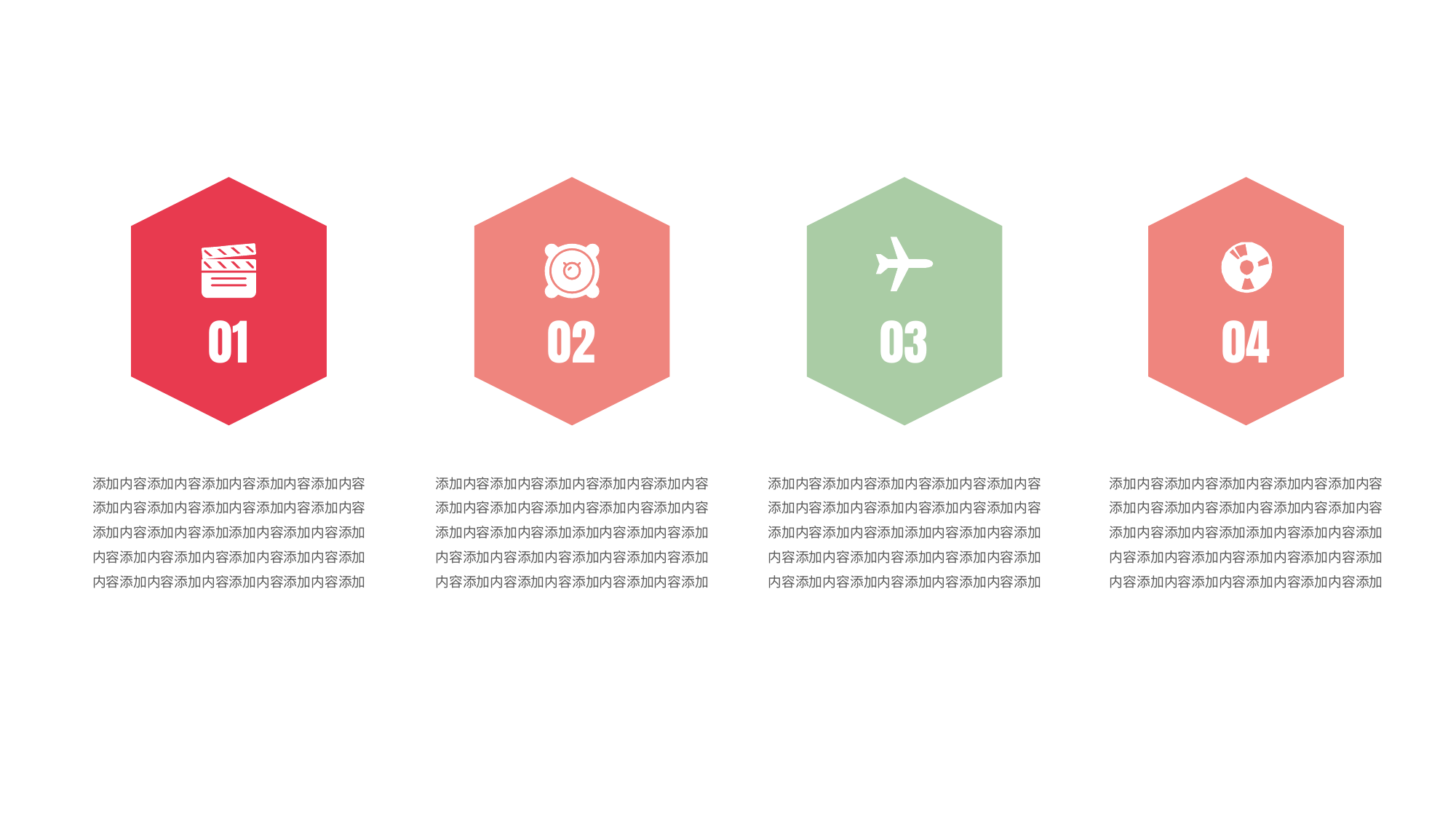

01
02
03
04
添加内容添加内容添加内容添加内容添加内容添加内容添加内容添加内容添加内容添加内容添加内容添加内容添加添加内容添加内容添加内容添加内容添加内容添加内容添加内容添加内容添加内容添加内容添加内容添加内容添加
添加内容添加内容添加内容添加内容添加内容添加内容添加内容添加内容添加内容添加内容添加内容添加内容添加添加内容添加内容添加内容添加内容添加内容添加内容添加内容添加内容添加内容添加内容添加内容添加内容添加
添加内容添加内容添加内容添加内容添加内容添加内容添加内容添加内容添加内容添加内容添加内容添加内容添加添加内容添加内容添加内容添加内容添加内容添加内容添加内容添加内容添加内容添加内容添加内容添加内容添加
添加内容添加内容添加内容添加内容添加内容添加内容添加内容添加内容添加内容添加内容添加内容添加内容添加添加内容添加内容添加内容添加内容添加内容添加内容添加内容添加内容添加内容添加内容添加内容添加内容添加